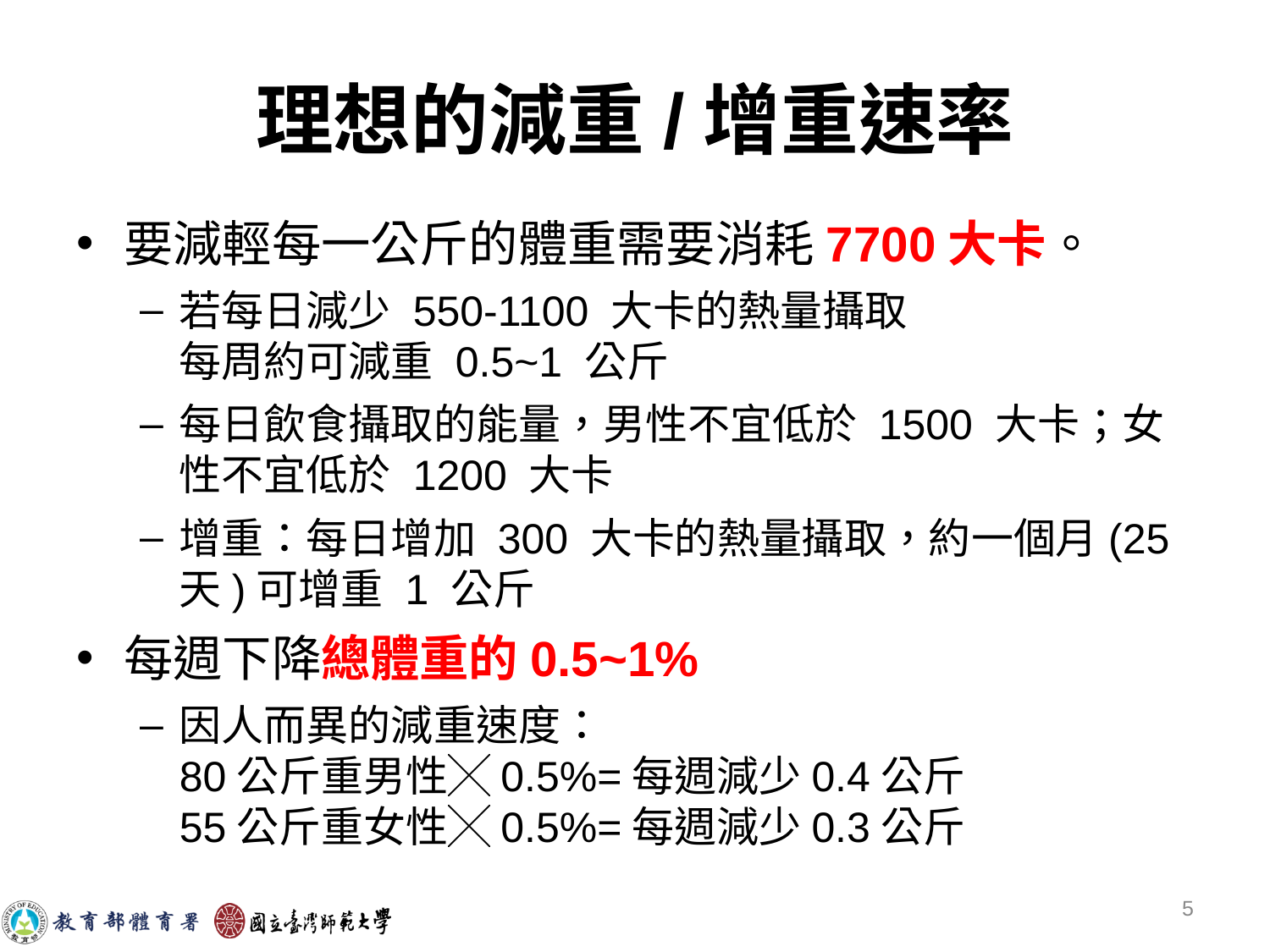

# 理想的減重/增重速率
要減輕每一公斤的體重需要消耗7700大卡。
若每日減少 550-1100 大卡的熱量攝取
每周約可減重 0.5~1 公斤
每日飲食攝取的能量，男性不宜低於 1500 大卡；女性不宜低於 1200 大卡
增重：每日增加 300 大卡的熱量攝取，約一個月(25天)可增重 1 公斤
每週下降總體重的0.5~1%
因人而異的減重速度：
80公斤重男性╳0.5%=每週減少0.4公斤
55公斤重女性╳0.5%=每週減少0.3公斤

5